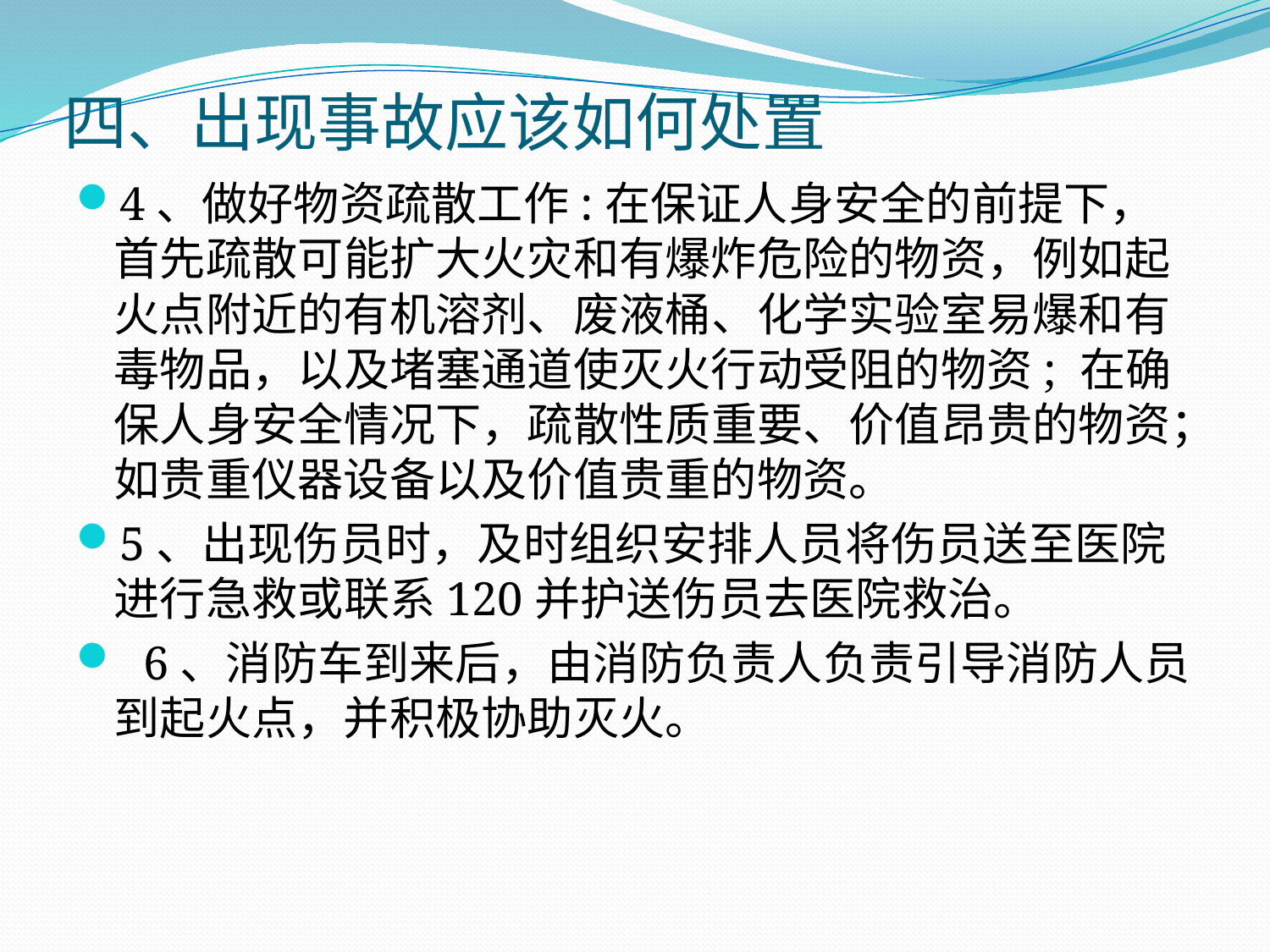

# 四、出现事故应该如何处置
4、做好物资疏散工作:在保证人身安全的前提下，首先疏散可能扩大火灾和有爆炸危险的物资，例如起火点附近的有机溶剂、废液桶、化学实验室易爆和有毒物品，以及堵塞通道使灭火行动受阻的物资; 在确保人身安全情况下，疏散性质重要、价值昂贵的物资；如贵重仪器设备以及价值贵重的物资。
5、出现伤员时，及时组织安排人员将伤员送至医院进行急救或联系120并护送伤员去医院救治。
  6、消防车到来后，由消防负责人负责引导消防人员到起火点，并积极协助灭火。